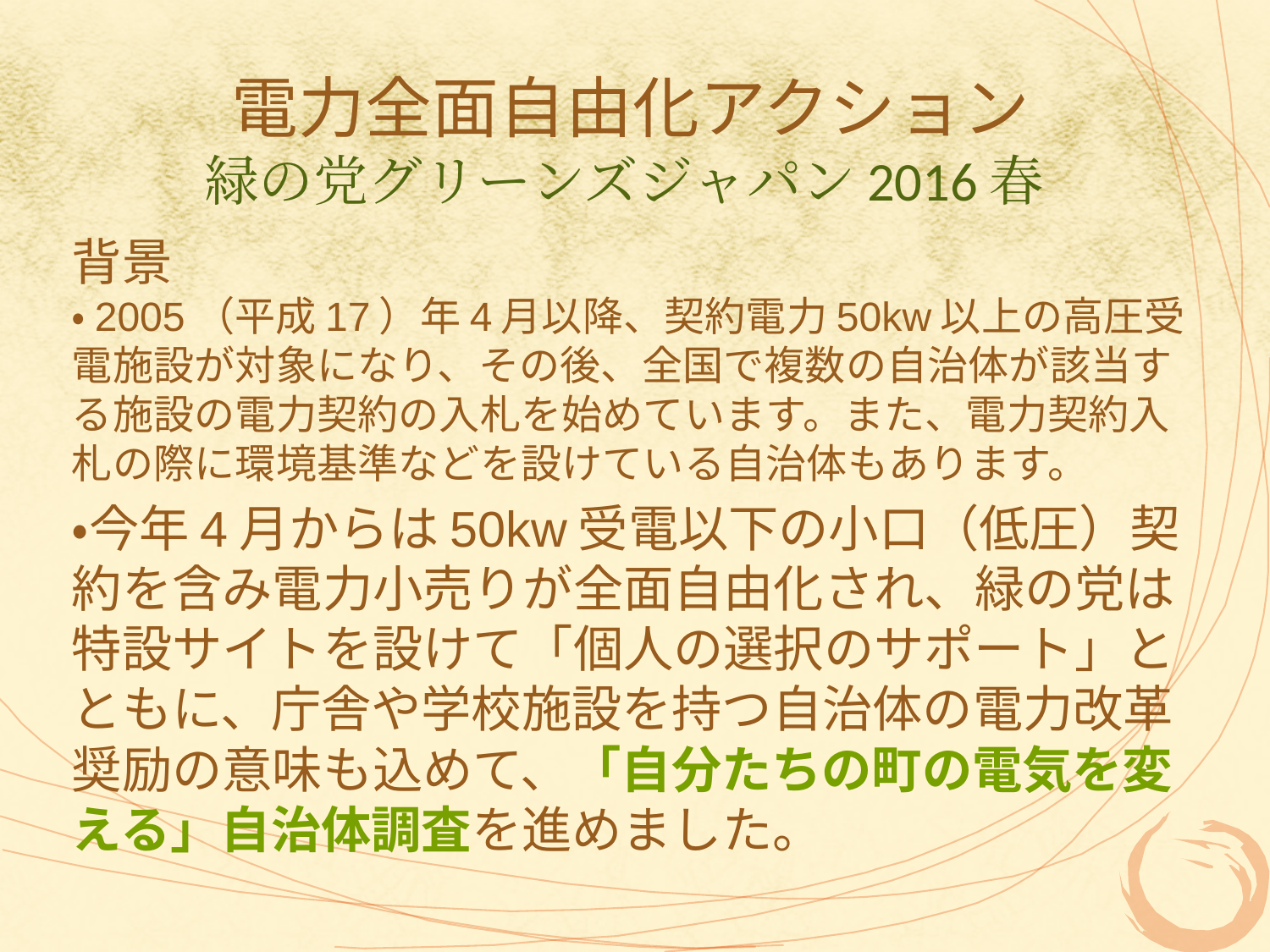

# 電力全面自由化アクション 緑の党グリーンズジャパン2016春
背景
・2005（平成17）年4月以降、契約電力50kw以上の高圧受電施設が対象になり、その後、全国で複数の自治体が該当する施設の電力契約の入札を始めています。また、電力契約入札の際に環境基準などを設けている自治体もあります。
・今年4月からは50kw受電以下の小口（低圧）契約を含み電力小売りが全面自由化され、緑の党は特設サイトを設けて「個人の選択のサポート」とともに、庁舎や学校施設を持つ自治体の電力改革奨励の意味も込めて、「自分たちの町の電気を変える」自治体調査を進めました。